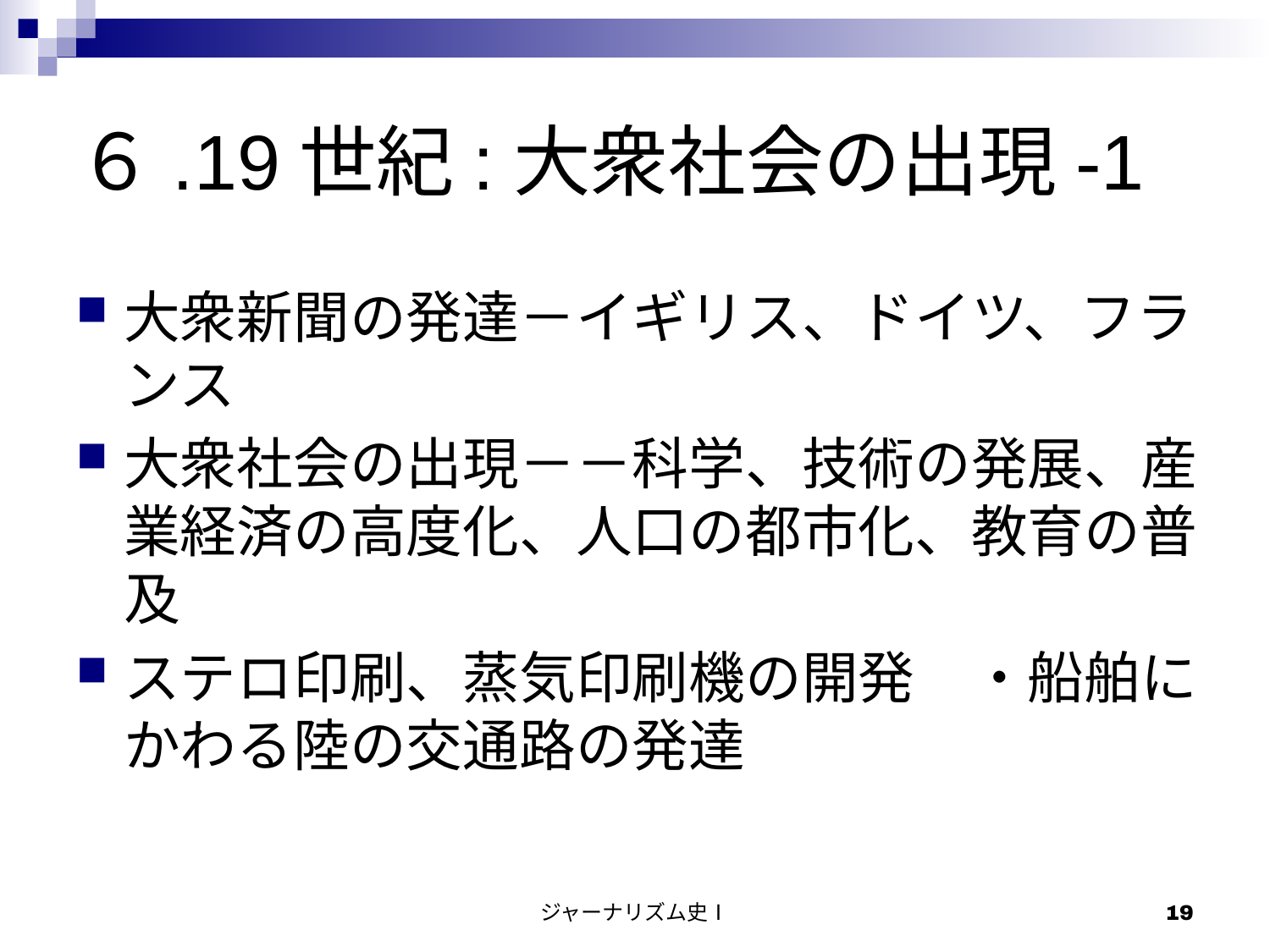

# ６.19世紀:大衆社会の出現-1
大衆新聞の発達－イギリス、ドイツ、フランス
大衆社会の出現－－科学、技術の発展、産業経済の高度化、人口の都市化、教育の普及
ステロ印刷、蒸気印刷機の開発　・船舶にかわる陸の交通路の発達
ジャーナリズム史Ⅰ
19